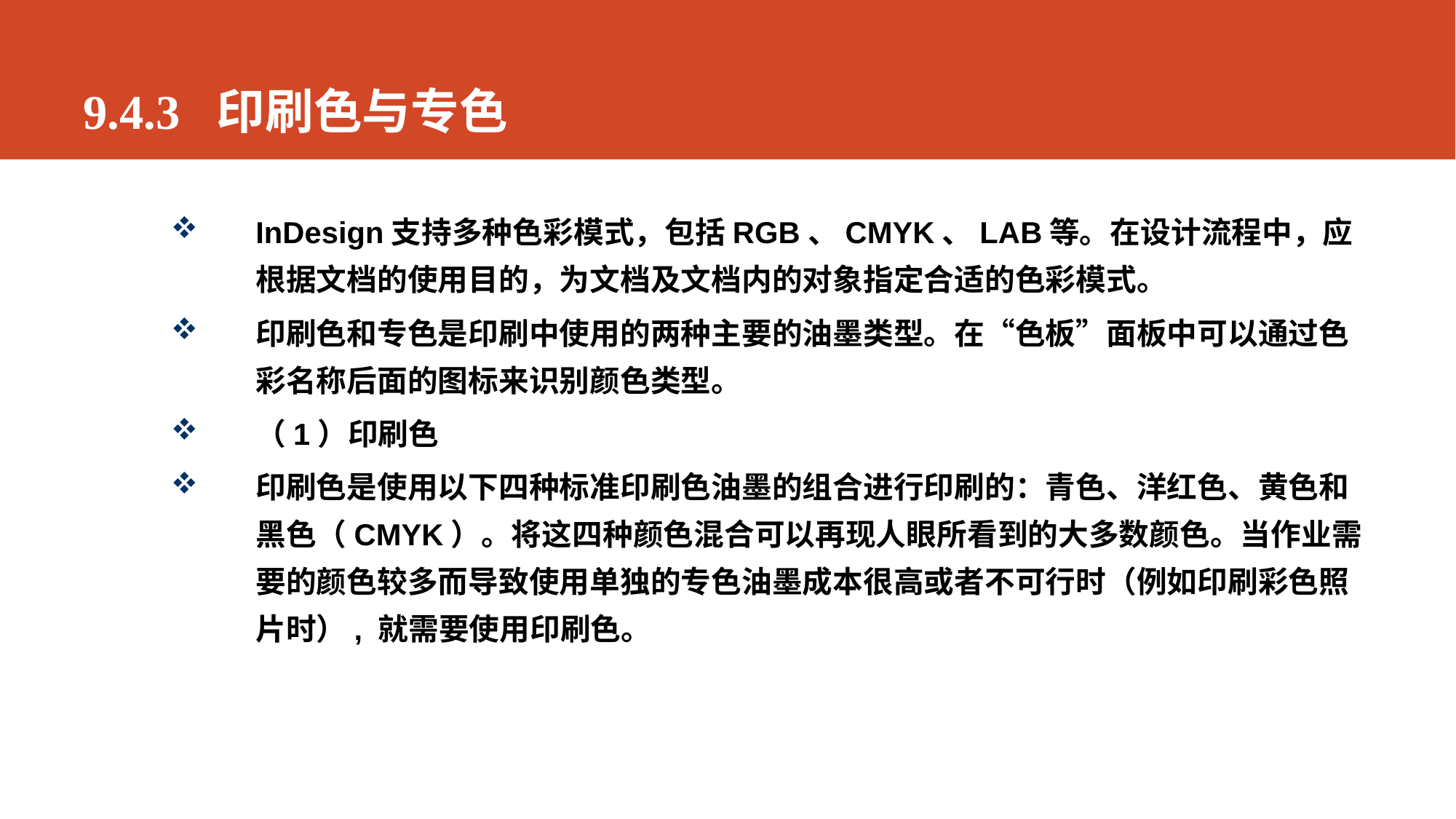

# 9.4.3  印刷色与专色
InDesign支持多种色彩模式，包括RGB、CMYK、LAB等。在设计流程中，应根据文档的使用目的，为文档及文档内的对象指定合适的色彩模式。
印刷色和专色是印刷中使用的两种主要的油墨类型。在“色板”面板中可以通过色彩名称后面的图标来识别颜色类型。
（1）印刷色
印刷色是使用以下四种标准印刷色油墨的组合进行印刷的：青色、洋红色、黄色和黑色（CMYK）。将这四种颜色混合可以再现人眼所看到的大多数颜色。当作业需要的颜色较多而导致使用单独的专色油墨成本很高或者不可行时（例如印刷彩色照片时）, 就需要使用印刷色。